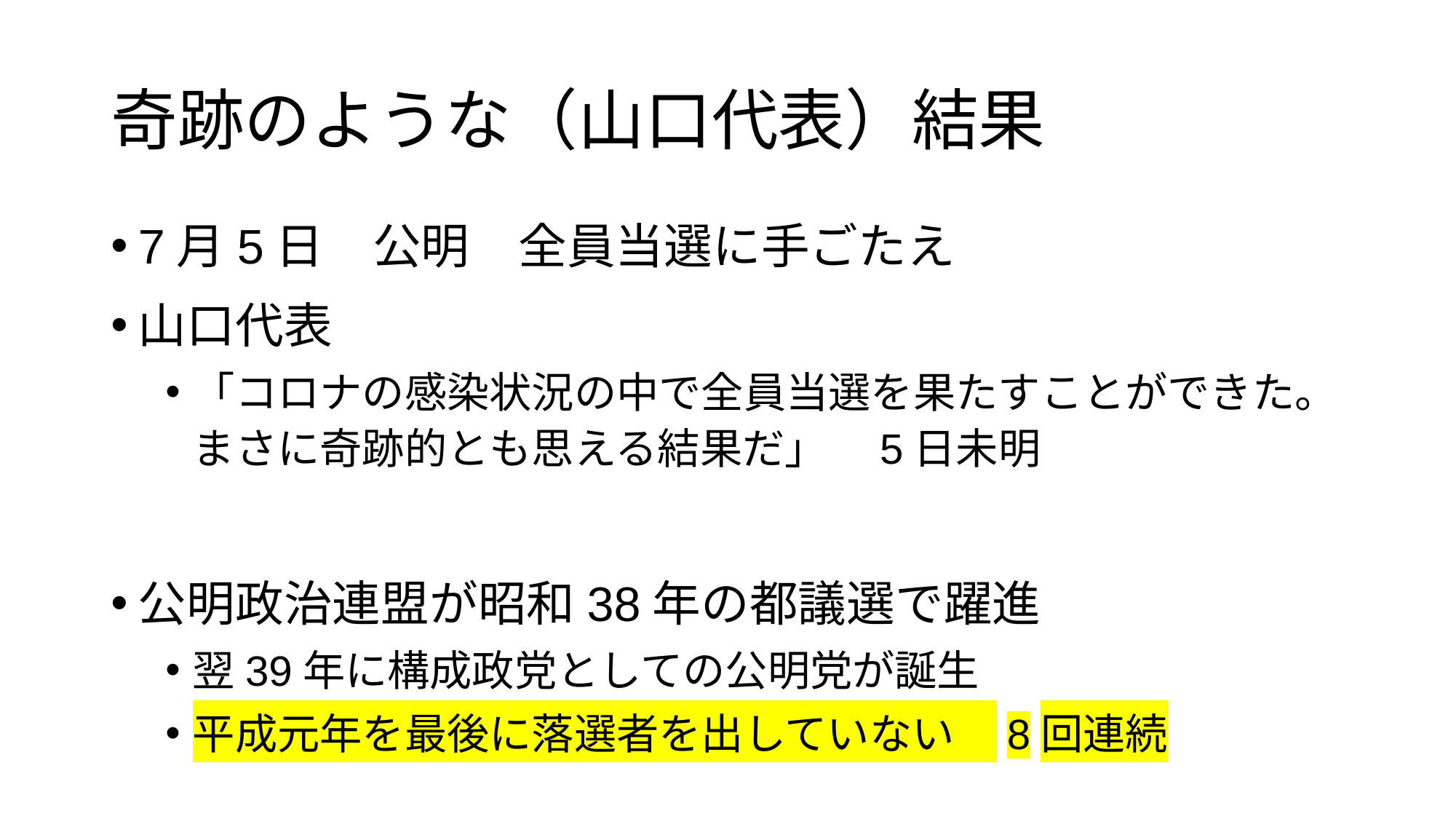

# 奇跡のような（山口代表）結果
7月5日　公明　全員当選に手ごたえ
山口代表
「コロナの感染状況の中で全員当選を果たすことができた。まさに奇跡的とも思える結果だ」　5日未明

公明政治連盟が昭和38年の都議選で躍進
翌39年に構成政党としての公明党が誕生
平成元年を最後に落選者を出していない　8回連続